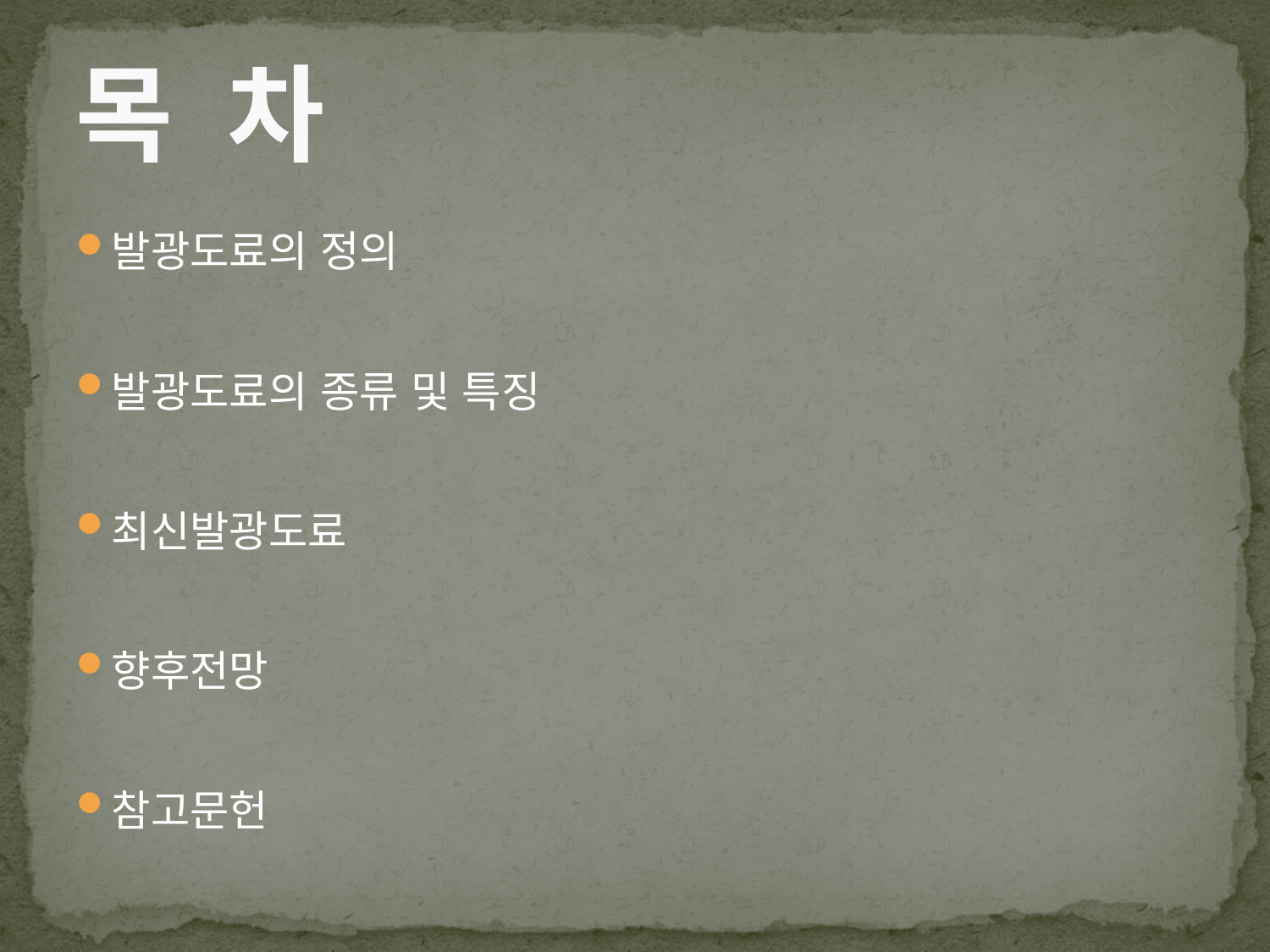

# 목  차
발광도료의 정의

발광도료의 종류 및 특징

최신발광도료

향후전망

참고문헌